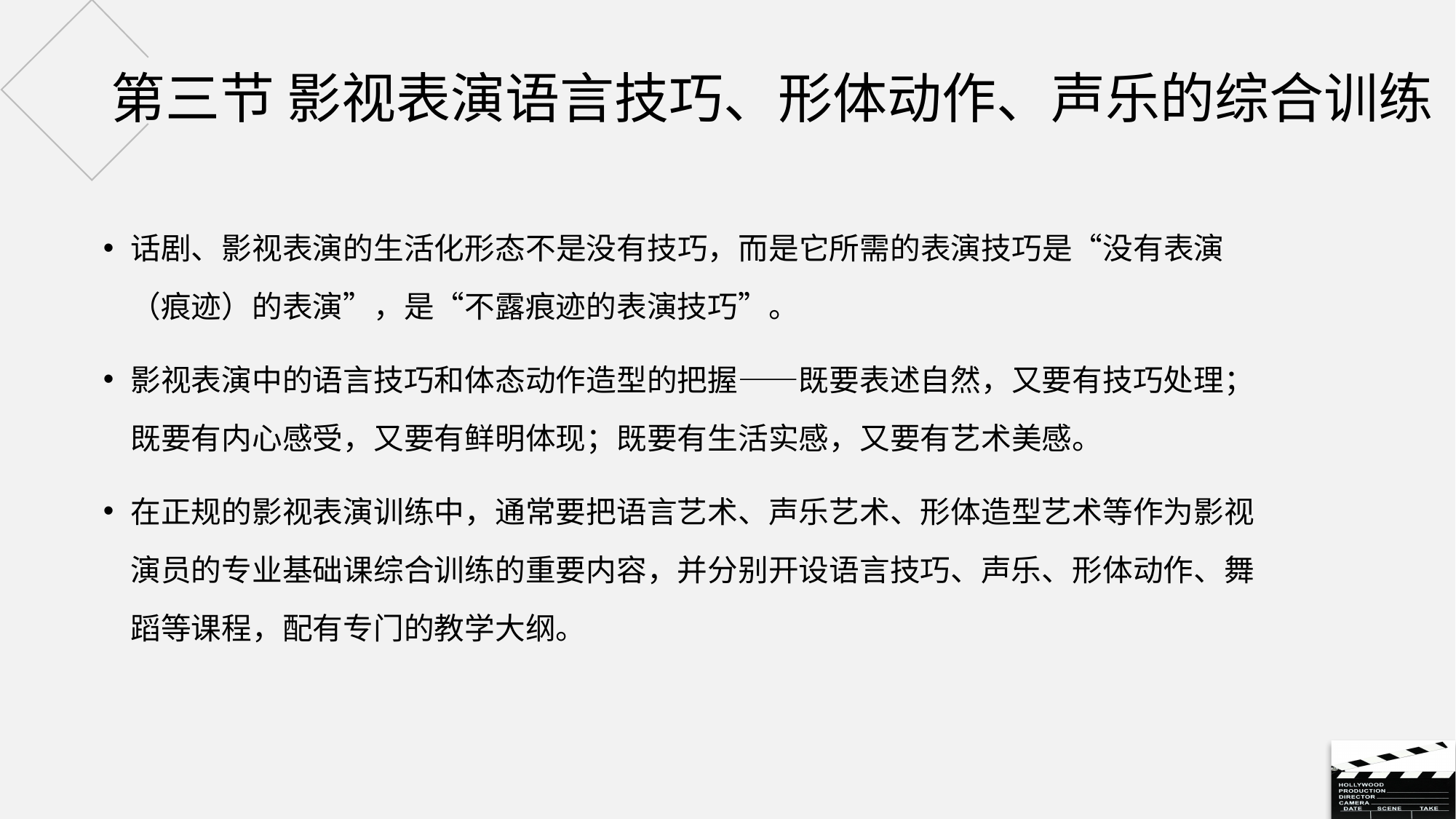

# 第三节 影视表演语言技巧、形体动作、声乐的综合训练
话剧、影视表演的生活化形态不是没有技巧，而是它所需的表演技巧是“没有表演（痕迹）的表演”，是“不露痕迹的表演技巧”。
影视表演中的语言技巧和体态动作造型的把握——既要表述自然，又要有技巧处理；既要有内心感受，又要有鲜明体现；既要有生活实感，又要有艺术美感。
在正规的影视表演训练中，通常要把语言艺术、声乐艺术、形体造型艺术等作为影视演员的专业基础课综合训练的重要内容，并分别开设语言技巧、声乐、形体动作、舞蹈等课程，配有专门的教学大纲。